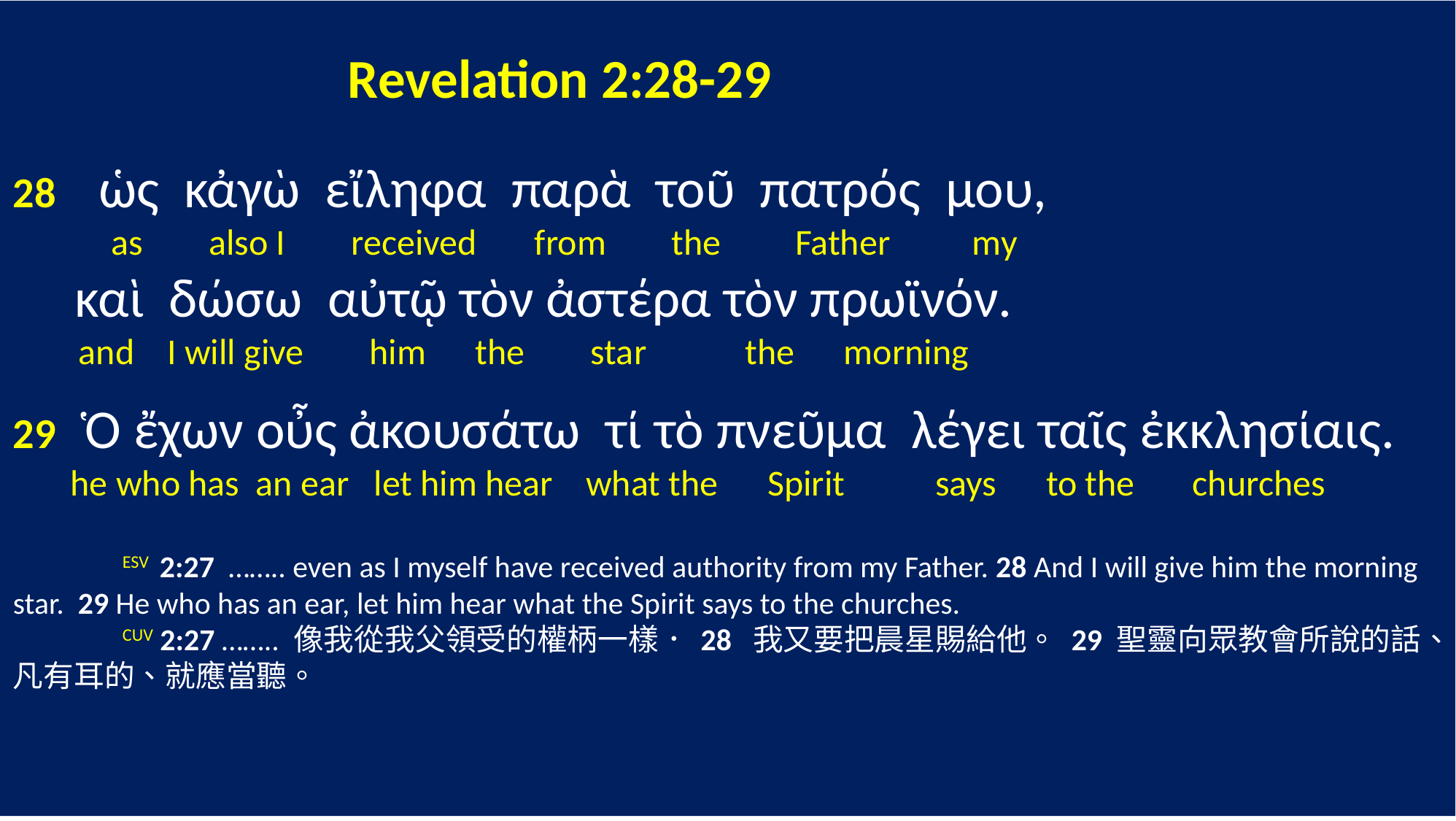

Revelation 2:28-29

28    ὡς  κἀγὼ  εἴληφα  παρὰ  τοῦ  πατρός  μου,
            as        also I        received       from        the         Father          my
     καὶ  δώσω  αὐτῷ τὸν ἀστέρα τὸν πρωϊνόν.
        and    I will give        him      the        star            the      morning

29   Ὁ ἔχων οὖς ἀκουσάτω  τί τὸ πνεῦμα  λέγει ταῖς ἐκκλησίαις.
       he who has  an ear   let him hear    what the      Spirit           says      to the       churches

	ESV  2:27  …….. even as I myself have received authority from my Father. 28 And I will give him the morning star.  29 He who has an ear, let him hear what the Spirit says to the churches.
	CUV 2:27 …….. 像我從我父領受的權柄一樣． 28  我又要把晨星賜給他。 29 聖靈向眾教會所說的話、凡有耳的、就應當聽。